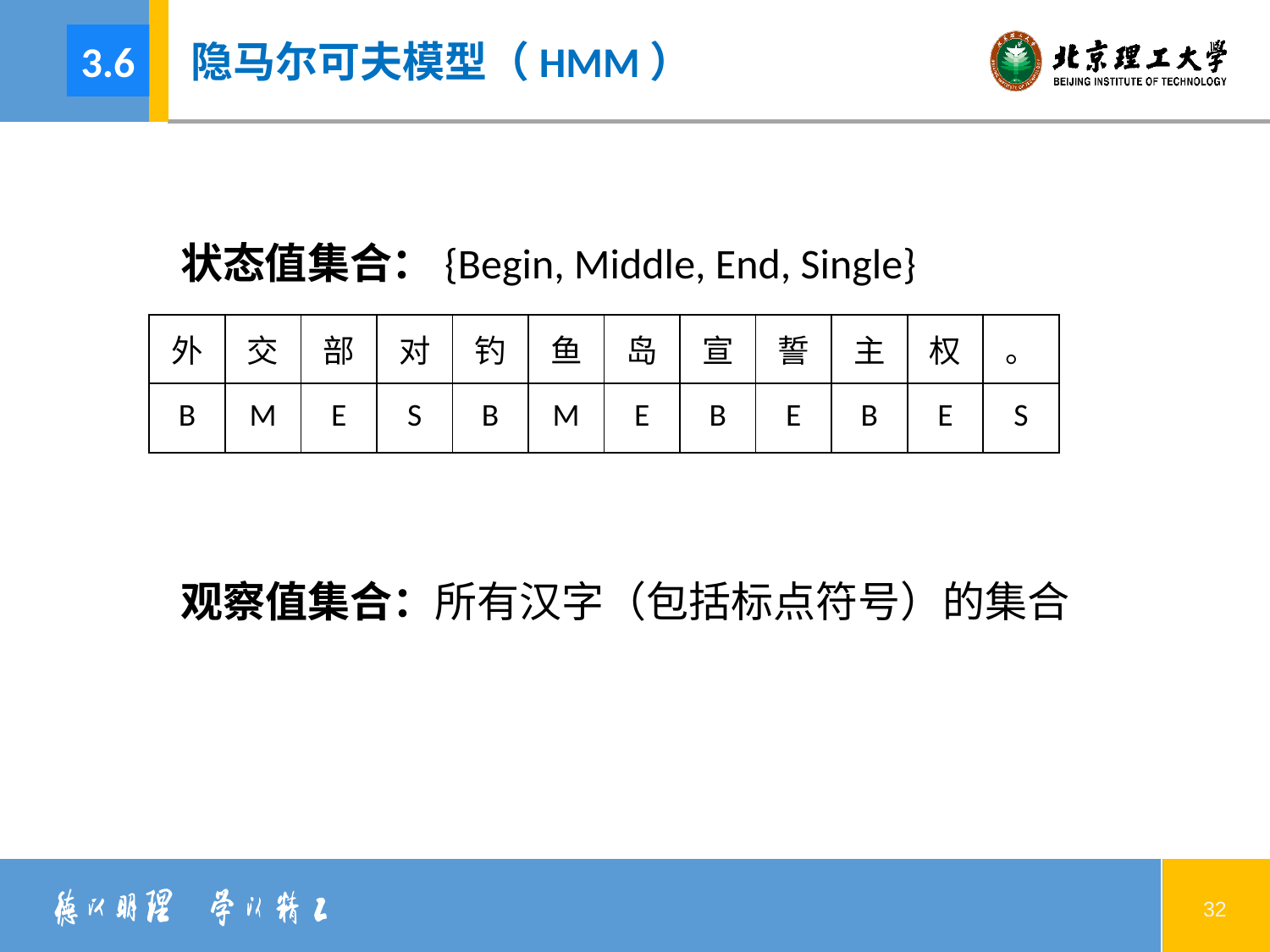

3.6
隐马尔可夫模型（HMM）
状态值集合：{Begin, Middle, End, Single}
| 外 | 交 | 部 | 对 | 钓 | 鱼 | 岛 | 宣 | 誓 | 主 | 权 | 。 |
| --- | --- | --- | --- | --- | --- | --- | --- | --- | --- | --- | --- |
| B | M | E | S | B | M | E | B | E | B | E | S |
观察值集合：所有汉字（包括标点符号）的集合